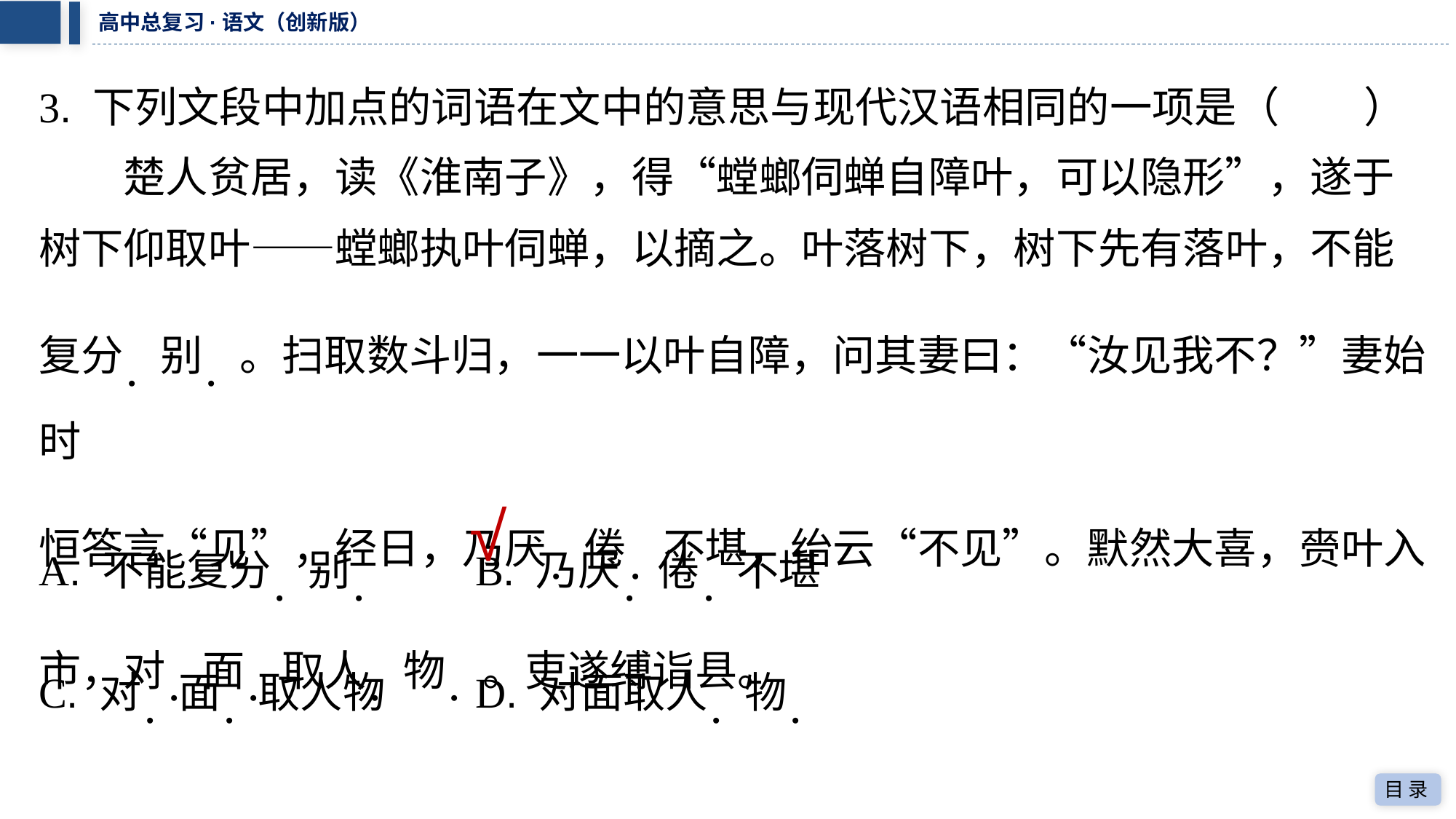

3. 下列文段中加点的词语在文中的意思与现代汉语相同的一项是（　　）
　　楚人贫居，读《淮南子》，得“螳螂伺蝉自障叶，可以隐形”，遂于
树下仰取叶——螳螂执叶伺蝉，以摘之。叶落树下，树下先有落叶，不能
复分．别．。扫取数斗归，一一以叶自障，问其妻曰：“汝见我不？”妻始时
恒答言“见”，经日，乃厌．倦．不堪，绐云“不见”。默然大喜，赍叶入
市，对．面．取人．物．。吏遂缚诣县。
A. 不能复分．别．	B. 乃厌．倦．不堪
C. 对．面．取人物	D. 对面取人．物．
√